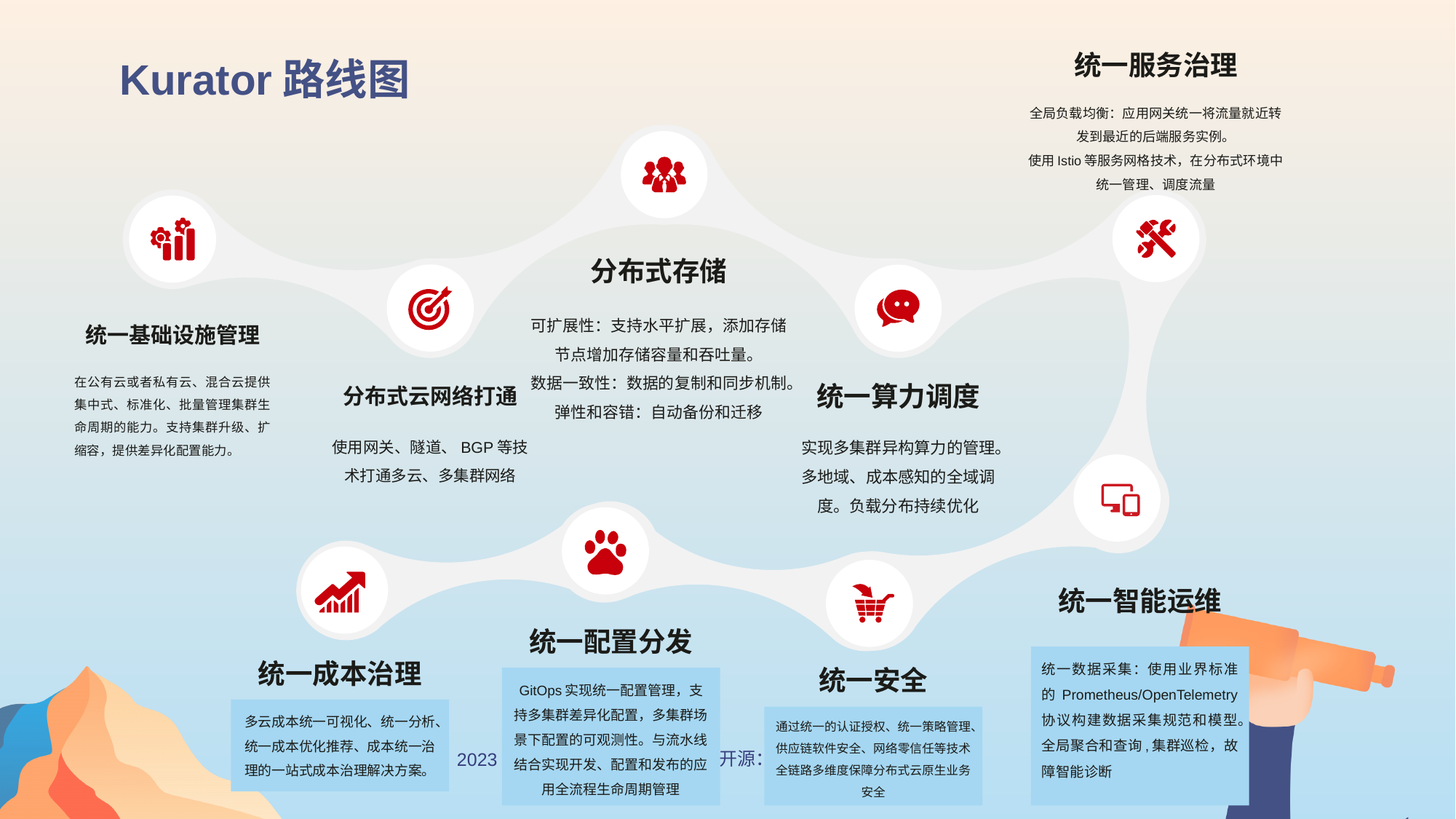

Kurator路线图
统一服务治理
全局负载均衡：应用网关统一将流量就近转发到最近的后端服务实例。
使用Istio等服务网格技术，在分布式环境中统一管理、调度流量

分布式存储
可扩展性：支持水平扩展，添加存储节点增加存储容量和吞吐量。
数据一致性：数据的复制和同步机制。弹性和容错：自动备份和迁移

统一基础设施管理
在公有云或者私有云、混合云提供集中式、标准化、批量管理集群生命周期的能力。支持集群升级、扩缩容，提供差异化配置能力。

分布式云网络打通
使用网关、隧道、BGP等技术打通多云、多集群网络
统一算力调度
实现多集群异构算力的管理。多地域、成本感知的全域调度。负载分布持续优化

统一智能运维
统一数据采集：使用业界标准的Prometheus/OpenTelemetry 协议构建数据采集规范和模型。
全局聚合和查询,集群巡检，故障智能诊断

统一配置分发
GitOps实现统一配置管理，支持多集群差异化配置，多集群场景下配置的可观测性。与流水线结合实现开发、配置和发布的应用全流程生命周期管理
统一成本治理
多云成本统一可视化、统一分析、统一成本优化推荐、成本统一治理的一站式成本治理解决方案。
统一安全
通过统一的认证授权、统一策略管理、供应链软件安全、网络零信任等技术全链路多维度保障分布式云原生业务安全